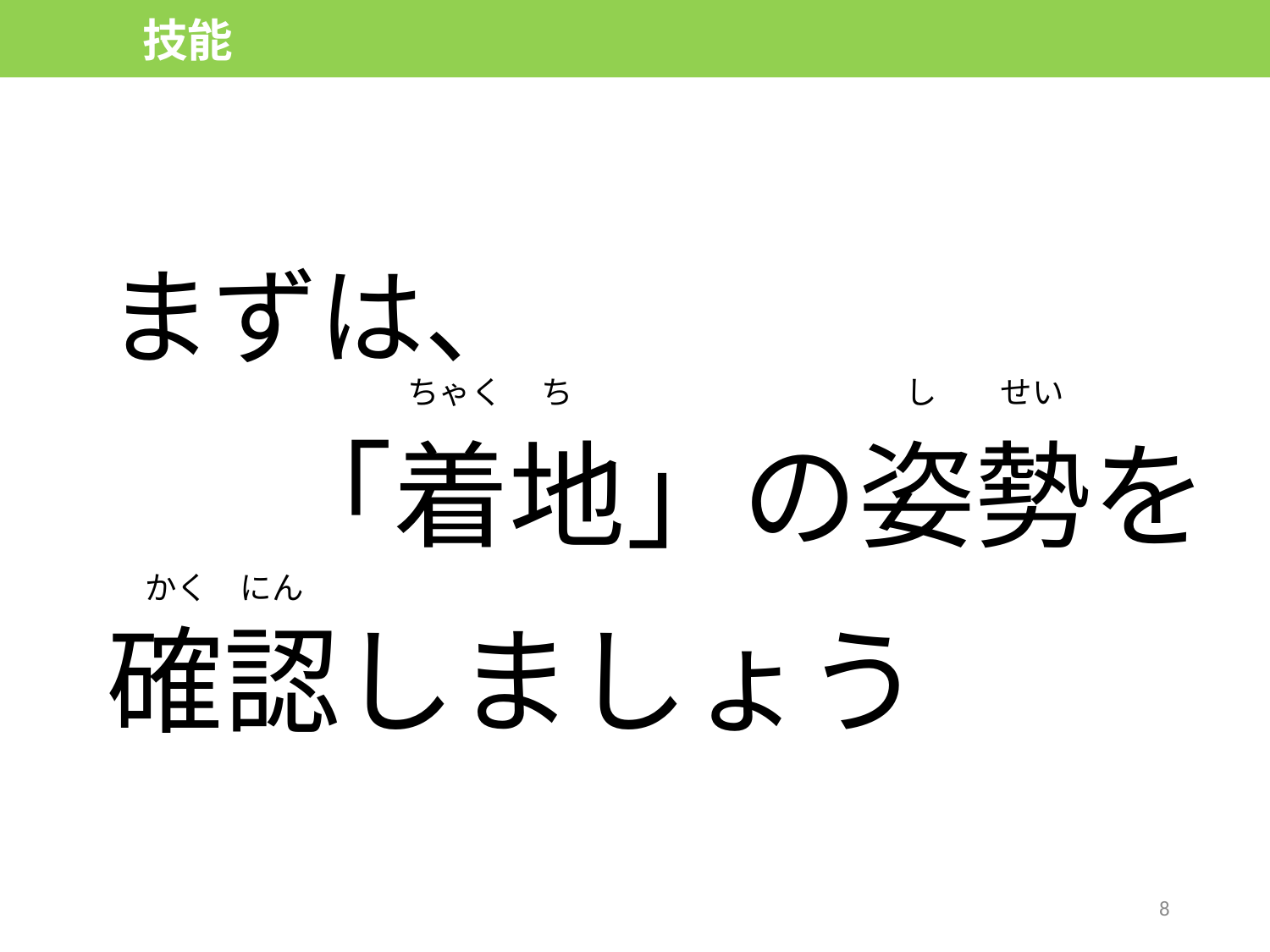

技能
まずは、
　　「着地」の姿勢を確認しましょう

ちゃく　 ち
し　　せい
かく　にん
8